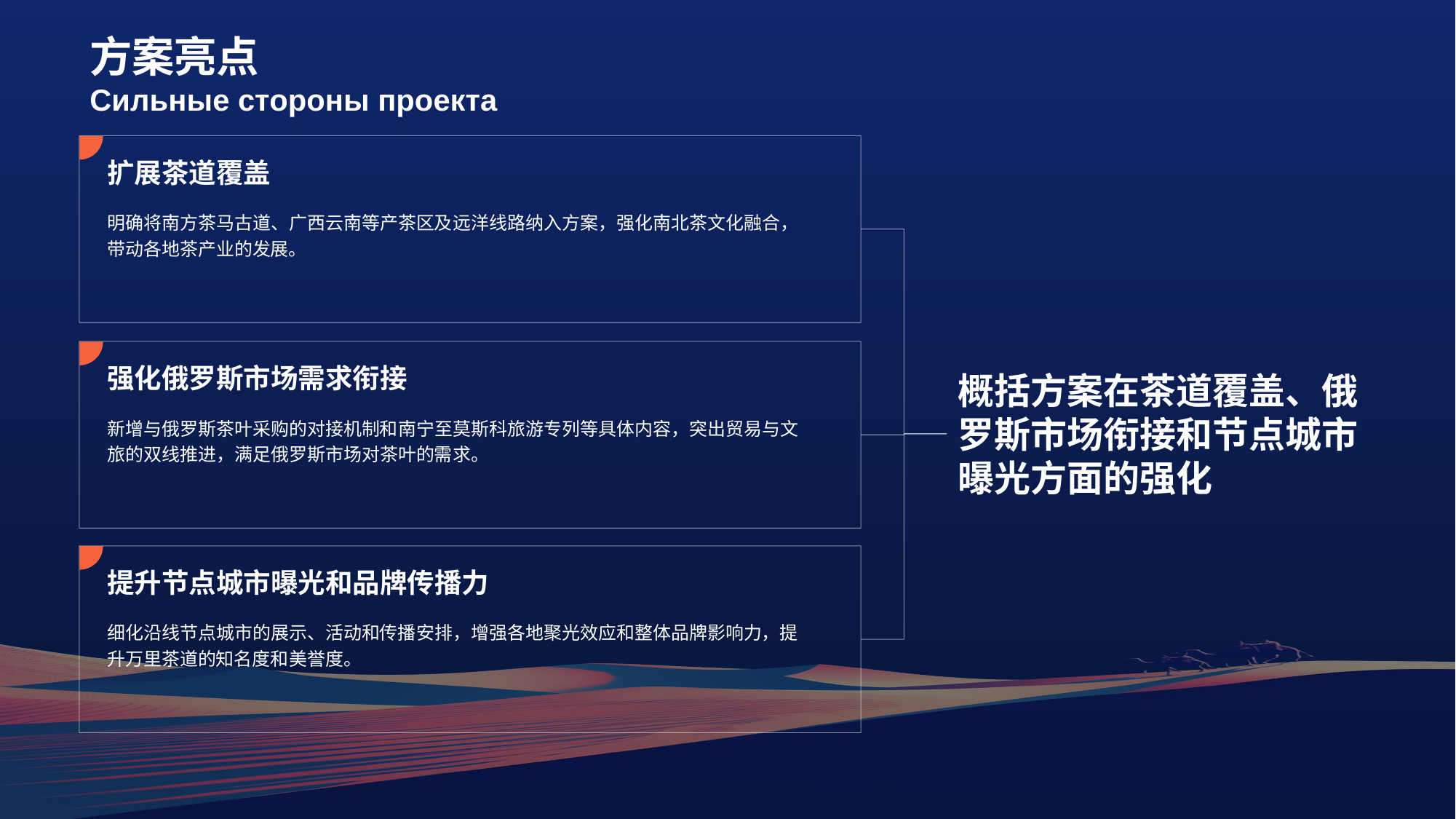

# 方案亮点 Сильные стороны проекта

扩展茶道覆盖
明确将南方茶马古道、广西云南等产茶区及远洋线路纳入方案，强化南北茶文化融合，带动各地茶产业的发展。
概括方案在茶道覆盖、俄罗斯市场衔接和节点城市曝光方面的强化

强化俄罗斯市场需求衔接
新增与俄罗斯茶叶采购的对接机制和南宁至莫斯科旅游专列等具体内容，突出贸易与文旅的双线推进，满足俄罗斯市场对茶叶的需求。

提升节点城市曝光和品牌传播力
细化沿线节点城市的展示、活动和传播安排，增强各地聚光效应和整体品牌影响力，提升万里茶道的知名度和美誉度。